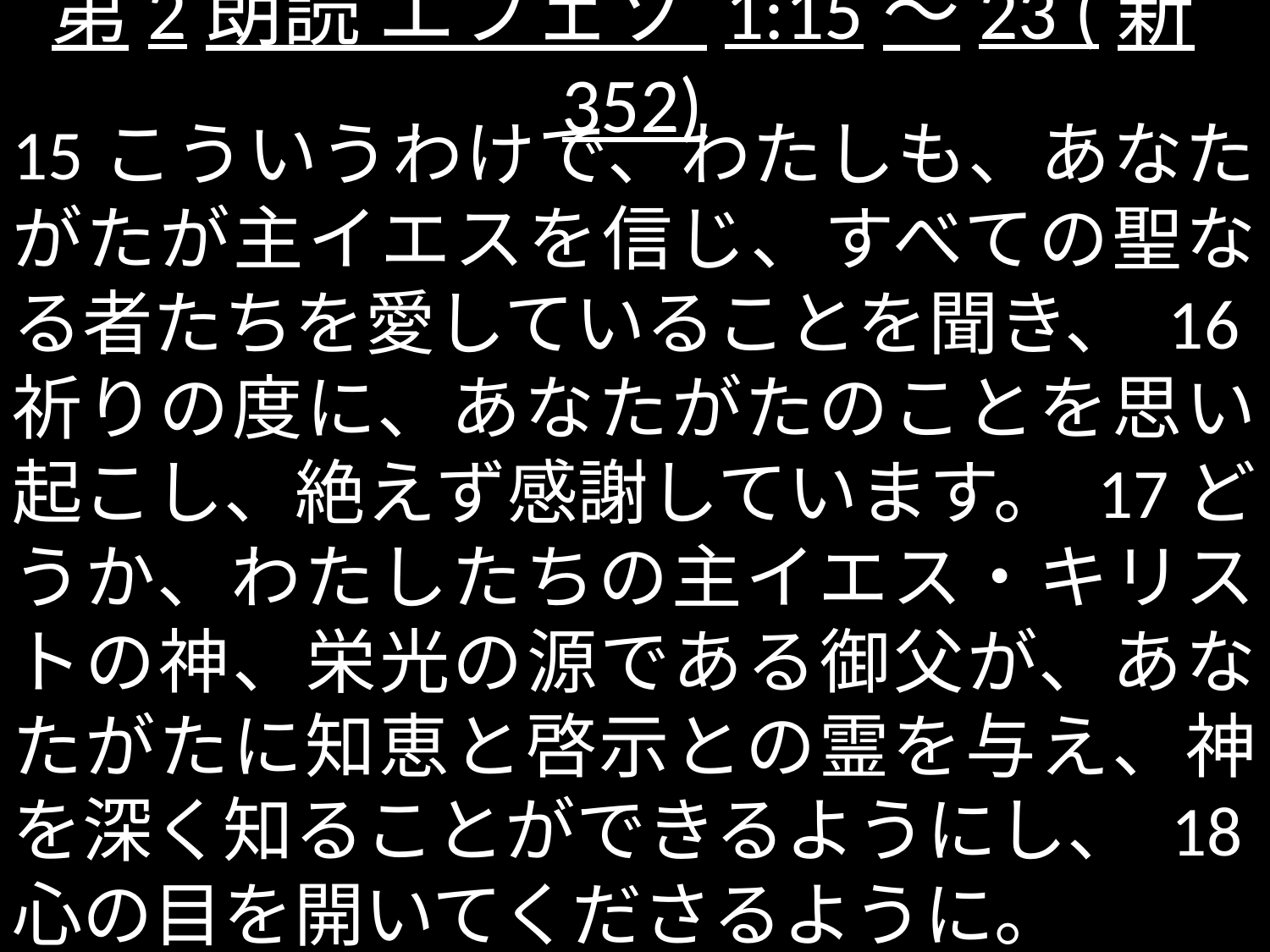

# 第2朗読 エフェソ 1:15～23 (新352)
15こういうわけで、わたしも、あなたがたが主イエスを信じ、すべての聖なる者たちを愛していることを聞き、 16祈りの度に、あなたがたのことを思い起こし、絶えず感謝しています。 17どうか、わたしたちの主イエス・キリストの神、栄光の源である御父が、あなたがたに知恵と啓示との霊を与え、神を深く知ることができるようにし、 18心の目を開いてくださるように。